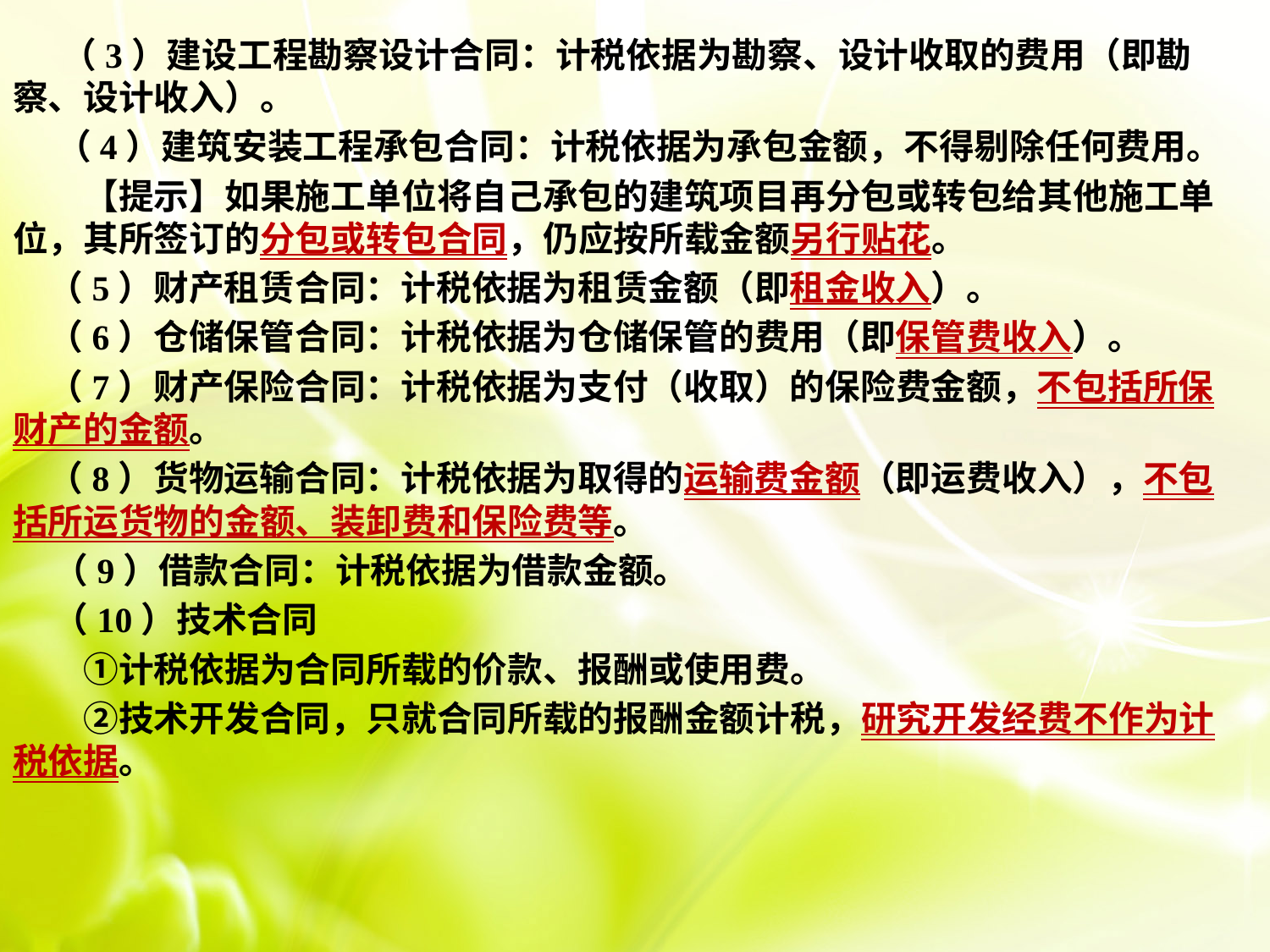

（3）建设工程勘察设计合同：计税依据为勘察、设计收取的费用（即勘察、设计收入）。
　 （4）建筑安装工程承包合同：计税依据为承包金额，不得剔除任何费用。
　　【提示】如果施工单位将自己承包的建筑项目再分包或转包给其他施工单位，其所签订的分包或转包合同，仍应按所载金额另行贴花。
　（5）财产租赁合同：计税依据为租赁金额（即租金收入）。
　（6）仓储保管合同：计税依据为仓储保管的费用（即保管费收入）。
　（7）财产保险合同：计税依据为支付（收取）的保险费金额，不包括所保财产的金额。
　（8）货物运输合同：计税依据为取得的运输费金额（即运费收入），不包括所运货物的金额、装卸费和保险费等。
    （9）借款合同：计税依据为借款金额。
    （10）技术合同
　　①计税依据为合同所载的价款、报酬或使用费。
　　②技术开发合同，只就合同所载的报酬金额计税，研究开发经费不作为计税依据。